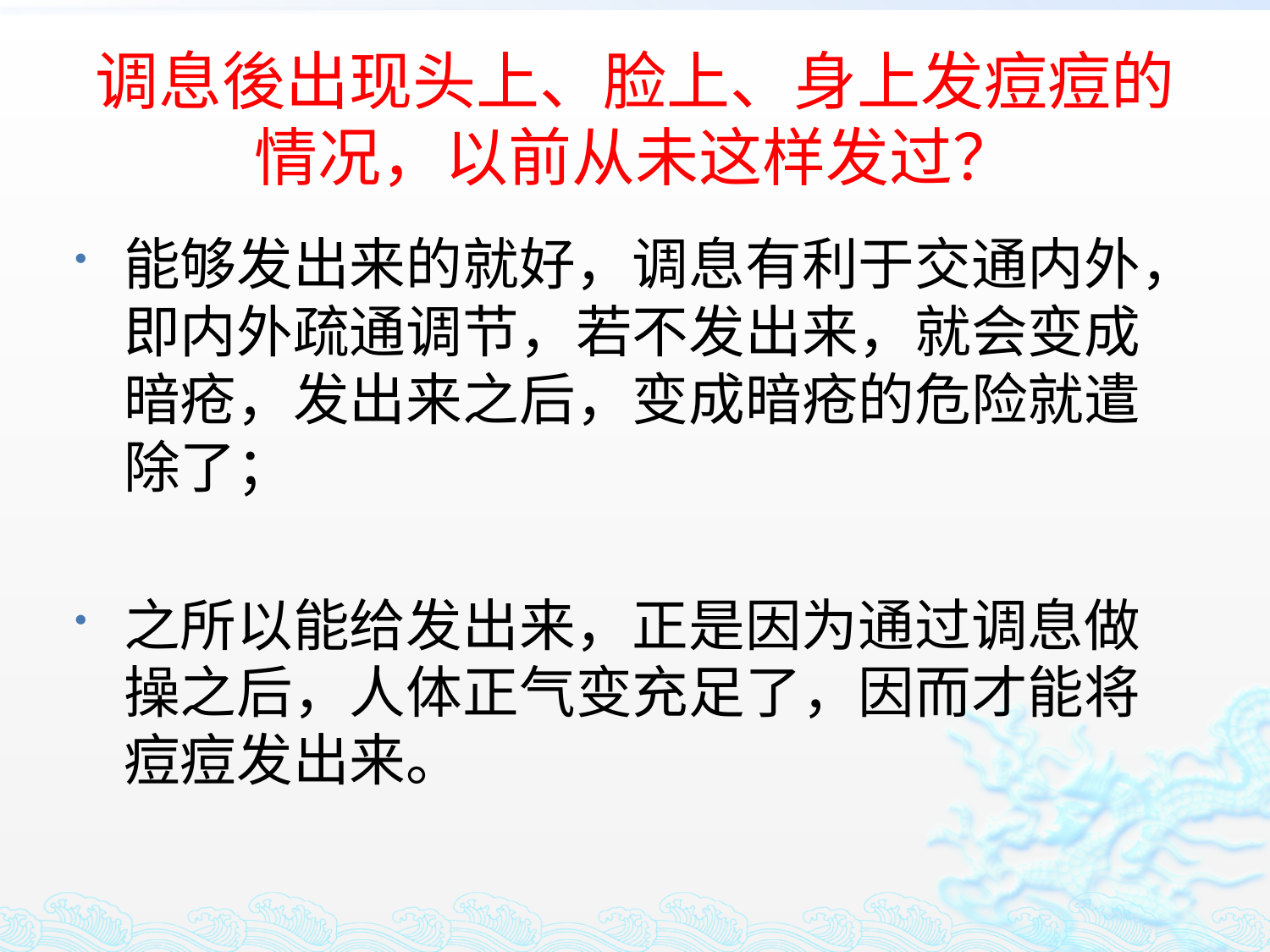

# 调息後出现头上、脸上、身上发痘痘的情况，以前从未这样发过？
能够发出来的就好，调息有利于交通内外，即内外疏通调节，若不发出来，就会变成暗疮，发出来之后，变成暗疮的危险就遣除了；

之所以能给发出来，正是因为通过调息做操之后，人体正气变充足了，因而才能将痘痘发出来。